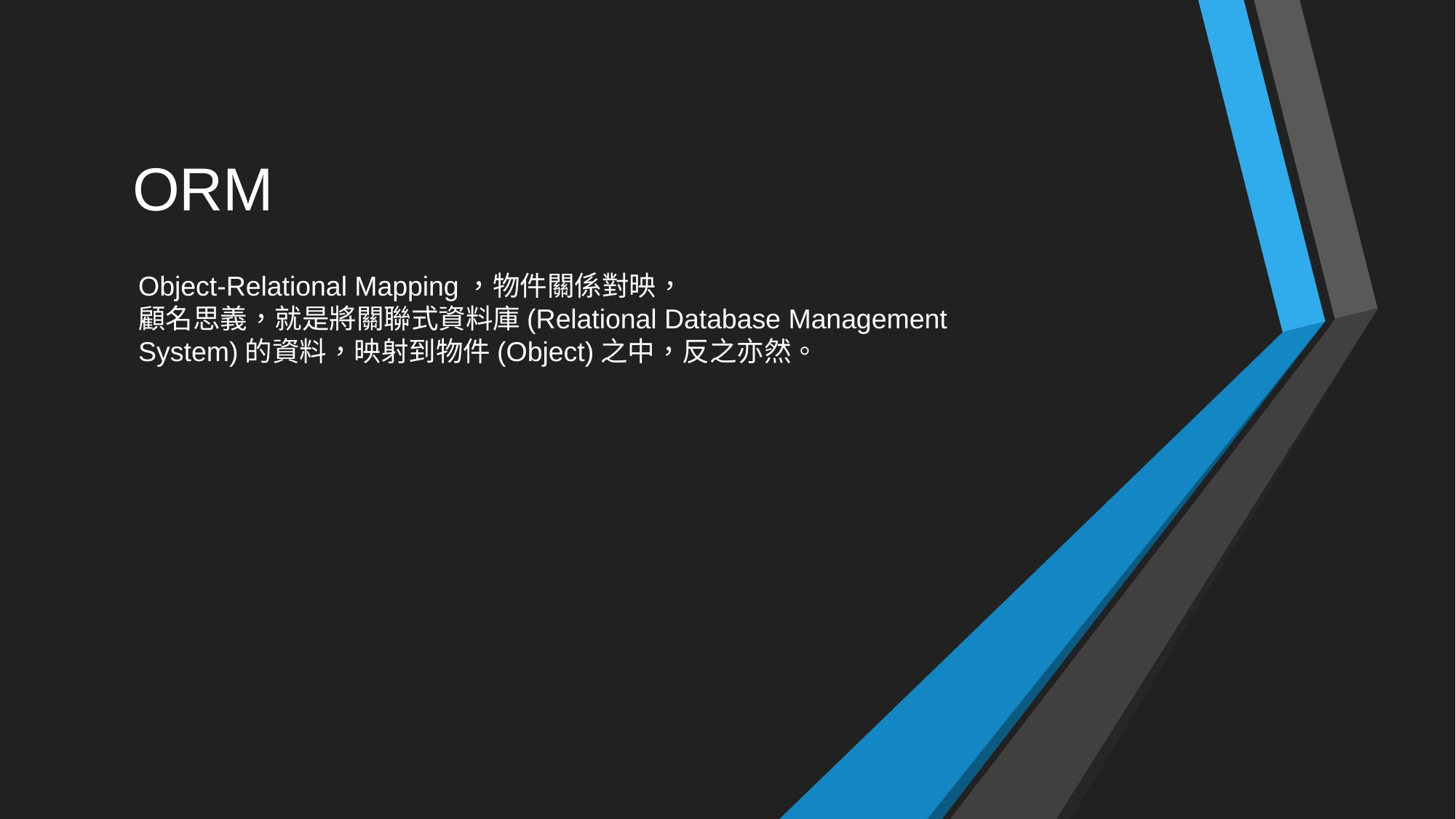

# ORM
Object-Relational Mapping，物件關係對映，
顧名思義，就是將關聯式資料庫(Relational Database Management System)的資料，映射到物件(Object)之中，反之亦然。